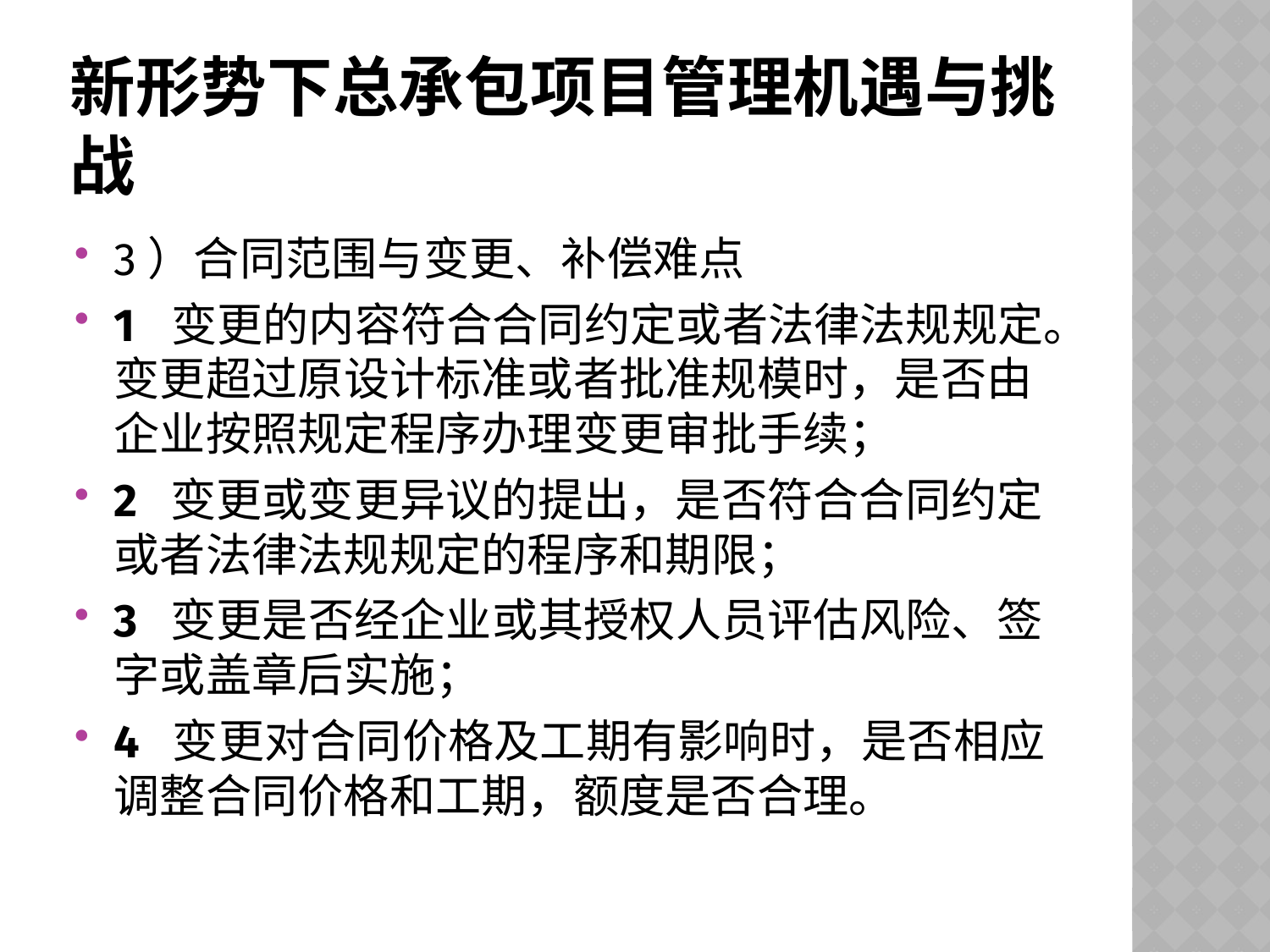

# 新形势下总承包项目管理机遇与挑战
3）合同范围与变更、补偿难点
1  变更的内容符合合同约定或者法律法规规定。变更超过原设计标准或者批准规模时，是否由企业按照规定程序办理变更审批手续；
2  变更或变更异议的提出，是否符合合同约定或者法律法规规定的程序和期限；
3  变更是否经企业或其授权人员评估风险、签字或盖章后实施；
4  变更对合同价格及工期有影响时，是否相应调整合同价格和工期，额度是否合理。